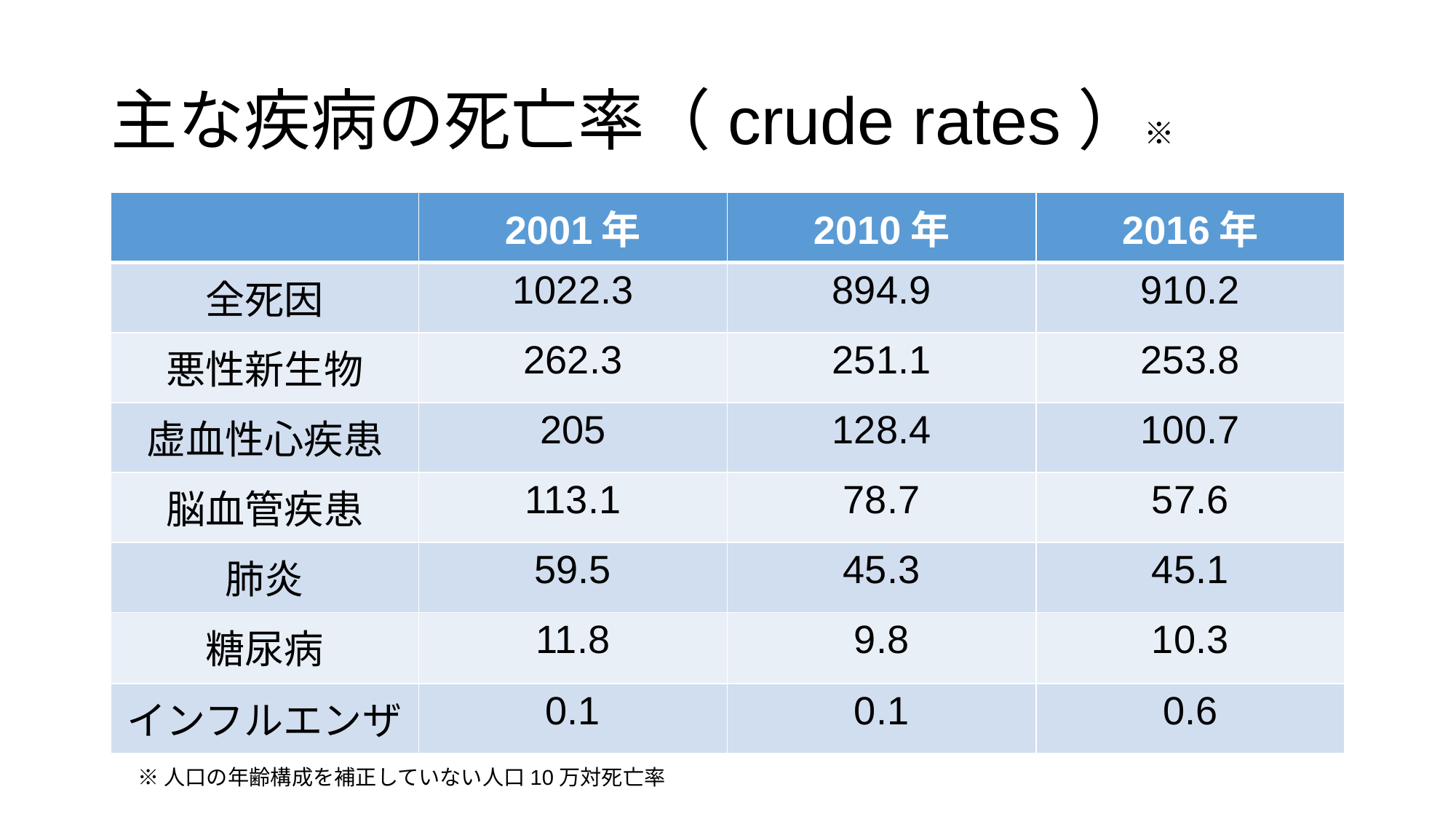

# 主な疾病の死亡率（crude rates）※
|  | 2001年 | 2010年 | 2016年 |
| --- | --- | --- | --- |
| 全死因 | 1022.3 | 894.9 | 910.2 |
| 悪性新生物 | 262.3 | 251.1 | 253.8 |
| 虚血性心疾患 | 205 | 128.4 | 100.7 |
| 脳血管疾患 | 113.1 | 78.7 | 57.6 |
| 肺炎 | 59.5 | 45.3 | 45.1 |
| 糖尿病 | 11.8 | 9.8 | 10.3 |
| インフルエンザ | 0.1 | 0.1 | 0.6 |
※人口の年齢構成を補正していない人口10万対死亡率